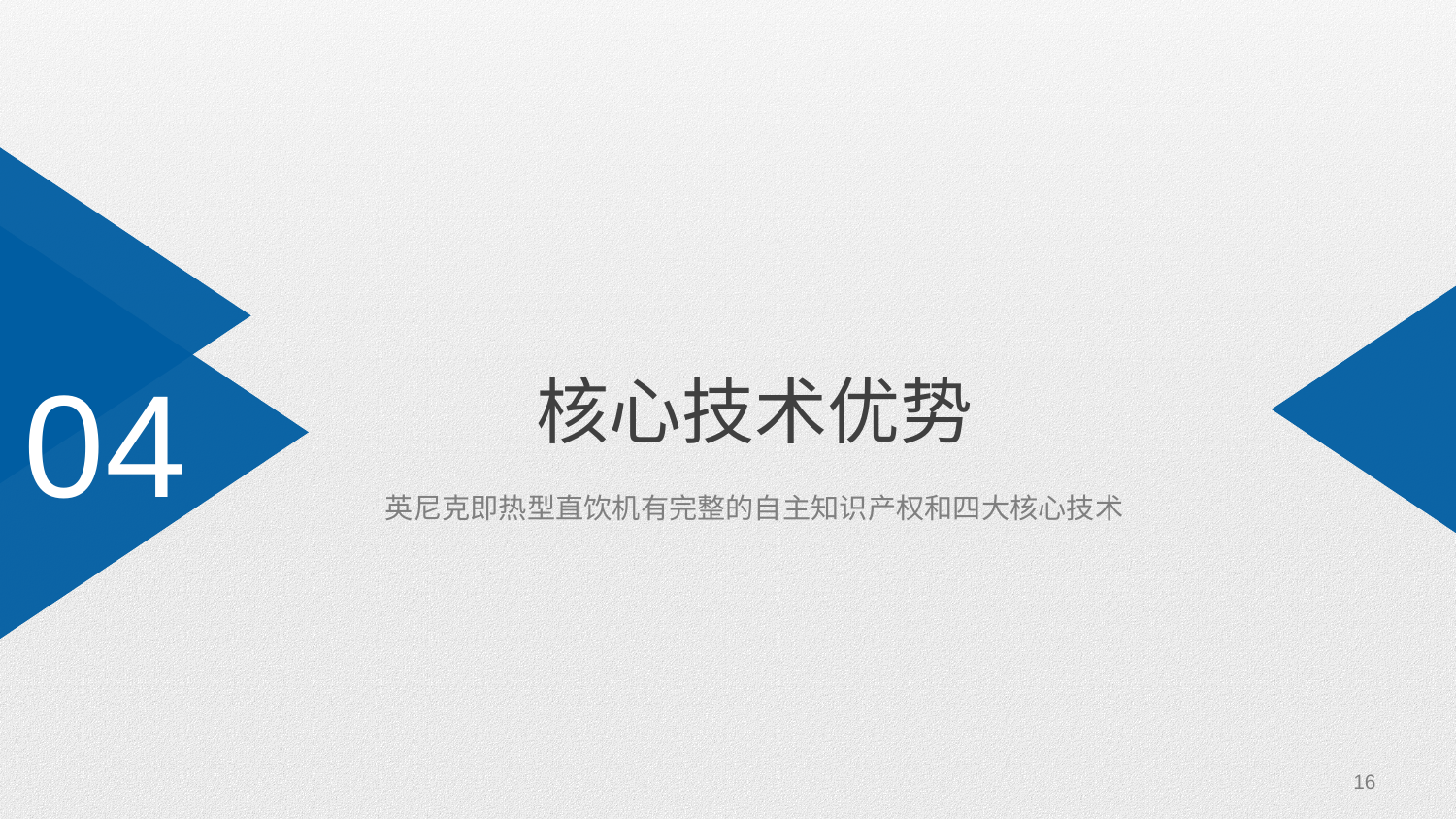

04
核心技术优势
英尼克即热型直饮机有完整的自主知识产权和四大核心技术
16